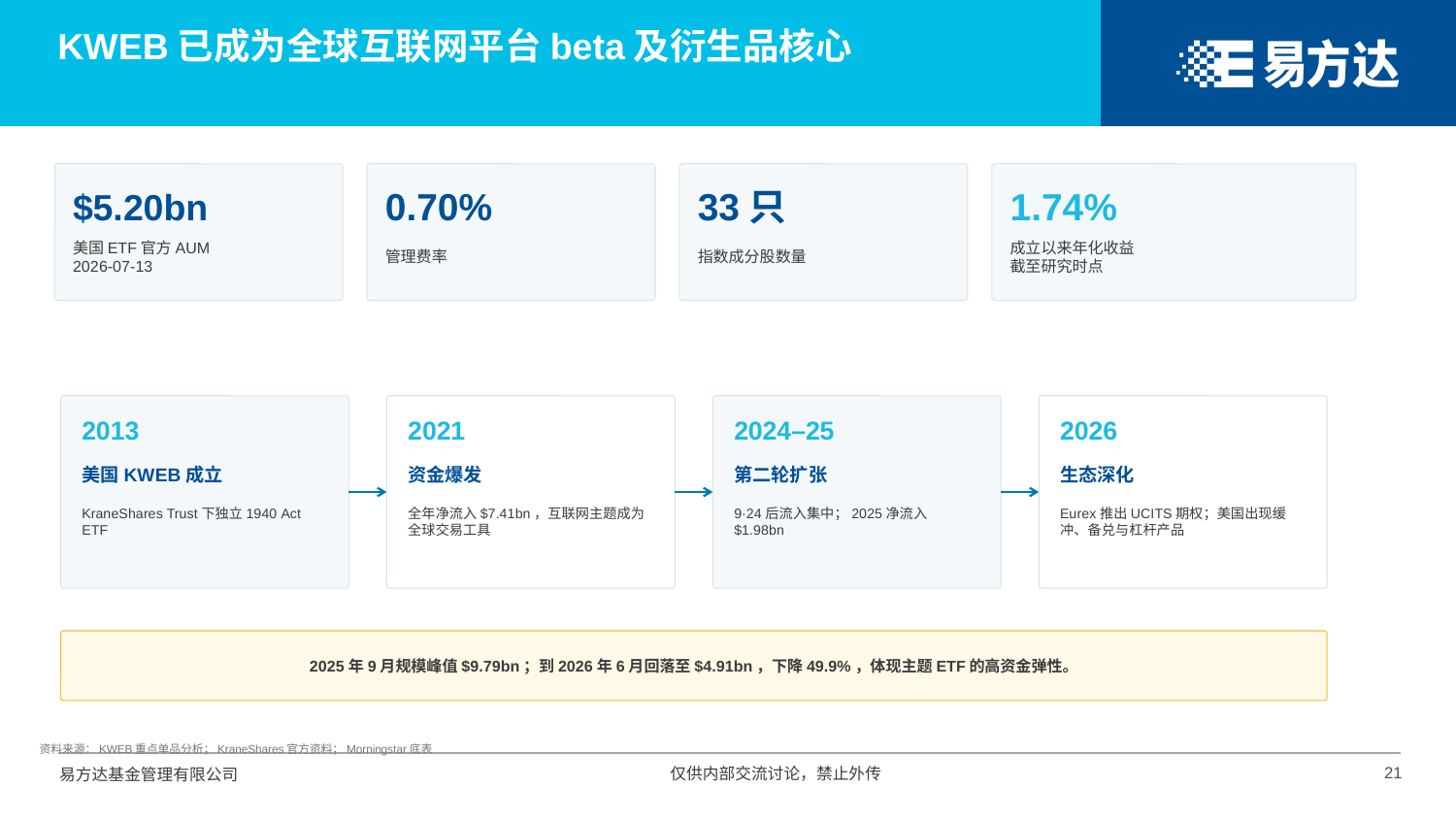

KWEB已成为全球互联网平台beta及衍生品核心

$5.20bn
0.70%
33只
1.74%
美国ETF官方AUM
2026-07-13
管理费率
指数成分股数量
成立以来年化收益
截至研究时点

2013
2021
2024–25
2026
美国KWEB成立
资金爆发
第二轮扩张
生态深化
KraneShares Trust下独立1940 Act ETF
全年净流入$7.41bn，互联网主题成为全球交易工具
9·24后流入集中；2025净流入$1.98bn
Eurex推出UCITS期权；美国出现缓冲、备兑与杠杆产品

2025年9月规模峰值$9.79bn；到2026年6月回落至$4.91bn，下降49.9%，体现主题ETF的高资金弹性。
资料来源：KWEB重点单品分析；KraneShares官方资料；Morningstar底表